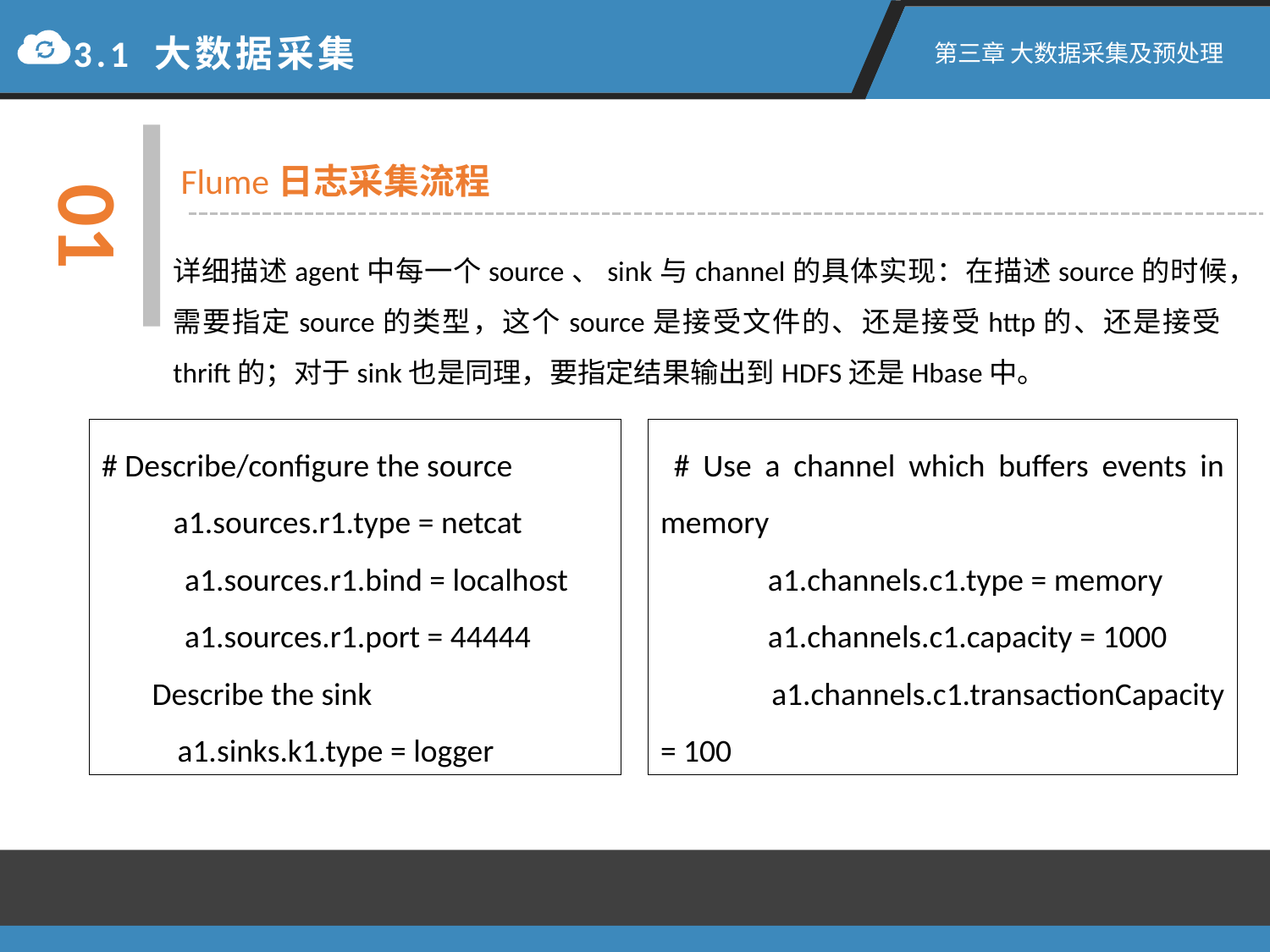

3.1 大数据采集

第三章 大数据采集及预处理

01
 Flume日志采集流程
详细描述agent中每一个source、sink与channel的具体实现：在描述source的时候，需要指定source的类型，这个source是接受文件的、还是接受http的、还是接受thrift的；对于sink也是同理，要指定结果输出到HDFS还是Hbase中。

# Describe/configure the source
          a1.sources.r1.type = netcat
    　 a1.sources.r1.bind = localhost
    　 a1.sources.r1.port = 44444
       Describe the sink
   　 a1.sinks.k1.type = logger
 # Use a channel which buffers events in memory
   　　 a1.channels.c1.type = memory
    　　a1.channels.c1.capacity = 1000
    　　a1.channels.c1.transactionCapacity = 100